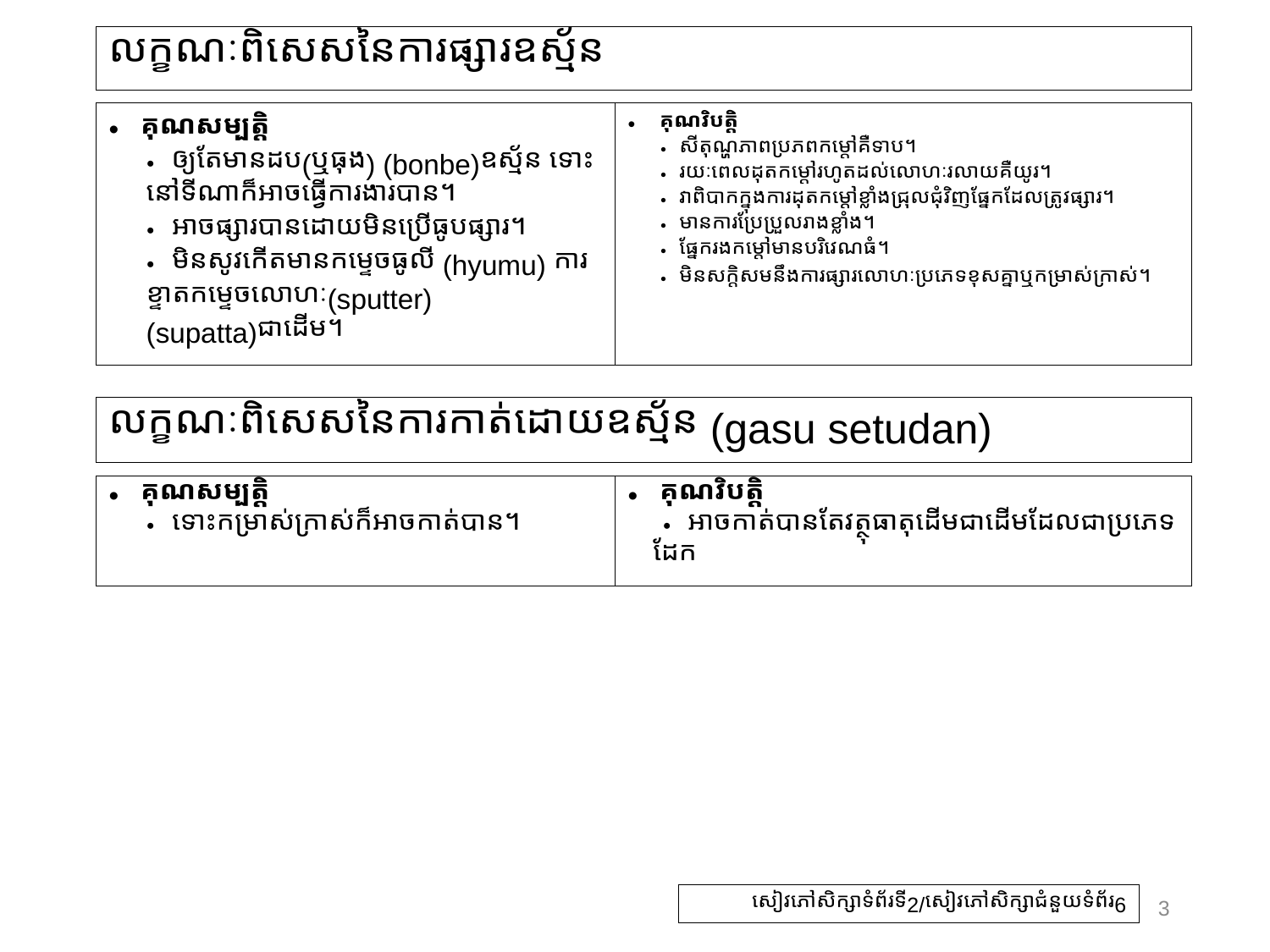

# លក្ខណៈពិសេសនៃការផ្សារឧស្ម័ន
គុណវិបត្តិ
・សីតុណ្ហភាពប្រភពកម្តៅគឺទាប។
・រយៈពេលដុតកម្តៅរហូតដល់លោហៈរលាយគឺយូរ។
・វាពិបាកក្នុងការដុតកម្តៅខ្លាំងជ្រុលជុំវិញផ្នែកដែលត្រូវផ្សារ។
・មានការប្រែប្រួលរាងខ្លាំង។
・ផ្នែករងកម្តៅមានបរិវេណធំ។
・មិនសក្តិសមនឹងការផ្សារលោហៈប្រភេទខុសគ្នាឬកម្រាស់ក្រាស់។
គុណសម្បត្តិ
　・ឲ្យតែមានដប(ឬធុង) (bonbe)ឧស្ម័ន ទោះនៅទីណាក៏អាចធ្វើការងារបាន។
　・អាចផ្សារបានដោយមិនប្រើធូបផ្សារ។
　・មិនសូវកើតមានកម្ទេចធូលី (hyumu) ការខ្ទាតកម្ទេចលោហៈ(sputter) (supatta)ជាដើម។

លក្ខណៈពិសេសនៃការកាត់ដោយឧស្ម័ន (gasu setudan)
គុណវិបត្តិ
・អាចកាត់បានតែវត្ថុធាតុដើមជាដើមដែលជាប្រភេទដែក
គុណសម្បត្តិ
　・ទោះកម្រាស់ក្រាស់ក៏អាចកាត់បាន។
3
សៀវភៅសិក្សាទំព័រទី2/សៀវភៅសិក្សាជំនួយទំព័រ6